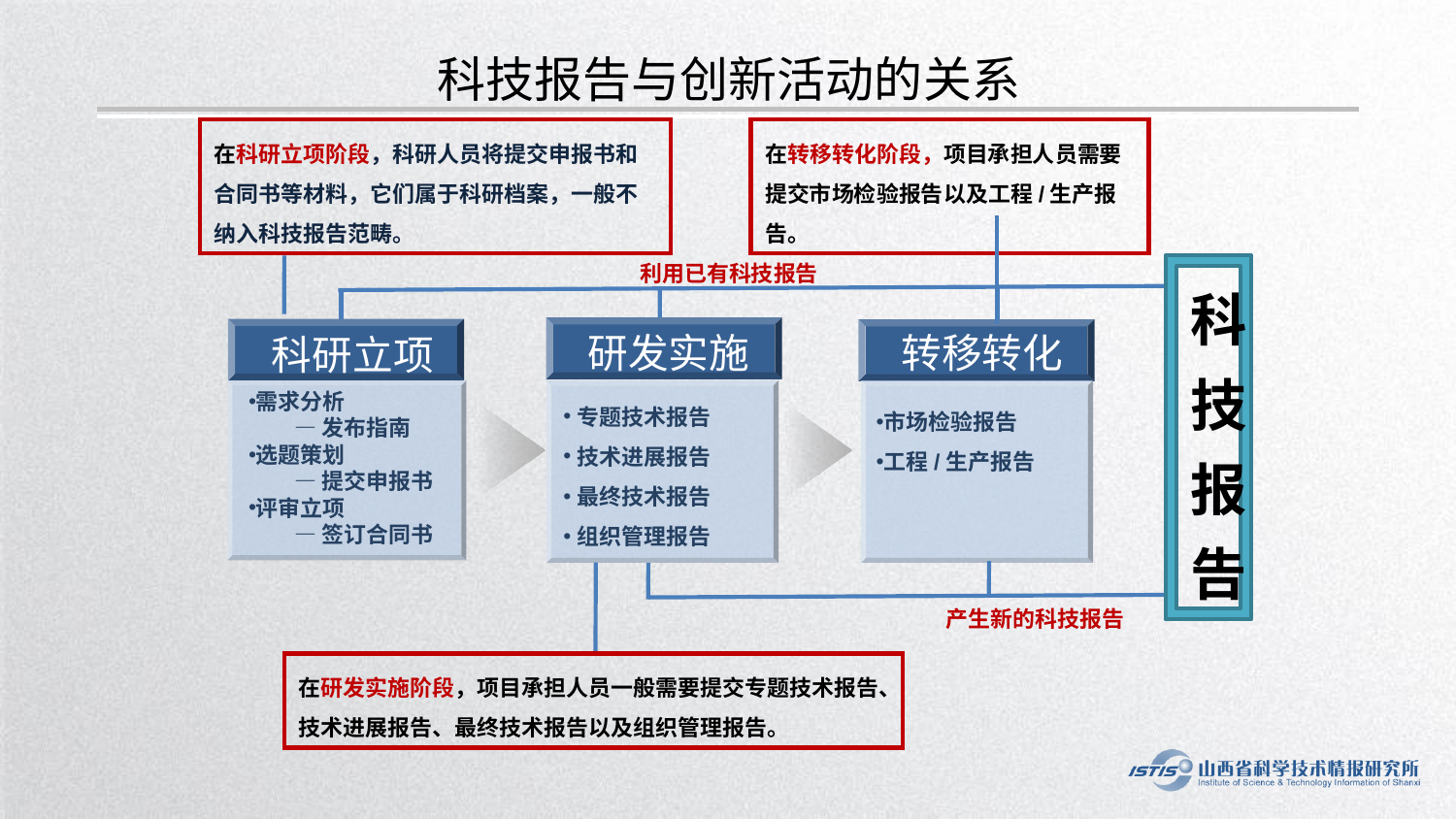

科技报告与创新活动的关系
在科研立项阶段，科研人员将提交申报书和合同书等材料，它们属于科研档案，一般不纳入科技报告范畴。
在转移转化阶段，项目承担人员需要提交市场检验报告以及工程/生产报告。
利用已有科技报告
科技报告

研发实施
转移转化
科研立项

需求分析
         —发布指南
选题策划
         —提交申报书
评审立项
         —签订合同书

专题技术报告
技术进展报告
最终技术报告
组织管理报告
市场检验报告
工程/生产报告

产生新的科技报告
在研发实施阶段，项目承担人员一般需要提交专题技术报告、技术进展报告、最终技术报告以及组织管理报告。